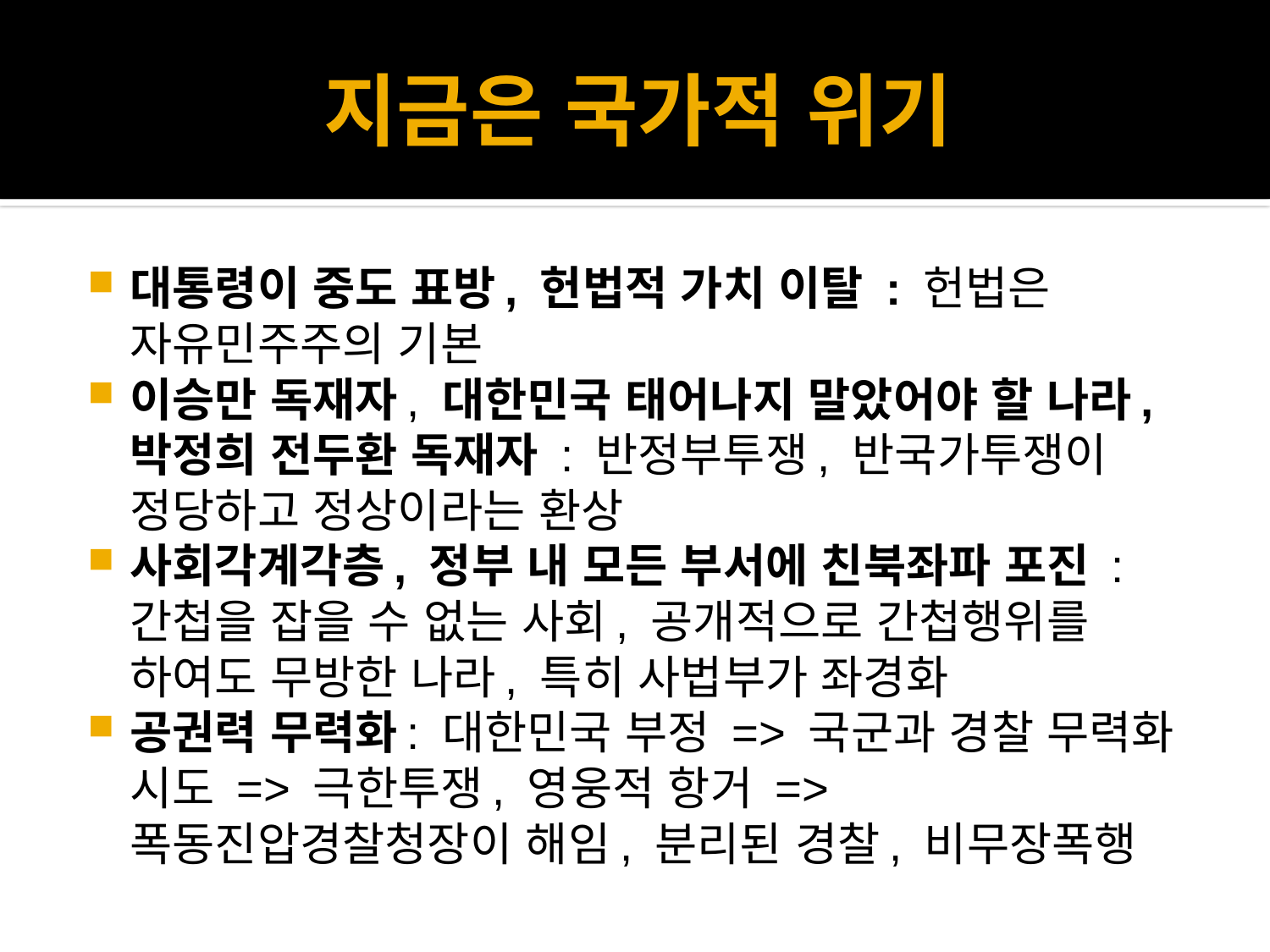

# 지금은 국가적 위기
대통령이 중도 표방, 헌법적 가치 이탈 : 헌법은 자유민주주의 기본
이승만 독재자, 대한민국 태어나지 말았어야 할 나라, 박정희 전두환 독재자 : 반정부투쟁, 반국가투쟁이 정당하고 정상이라는 환상
사회각계각층, 정부 내 모든 부서에 친북좌파 포진 : 간첩을 잡을 수 없는 사회, 공개적으로 간첩행위를 하여도 무방한 나라, 특히 사법부가 좌경화
공권력 무력화: 대한민국 부정 => 국군과 경찰 무력화 시도 => 극한투쟁, 영웅적 항거 => 폭동진압경찰청장이 해임, 분리된 경찰, 비무장폭행